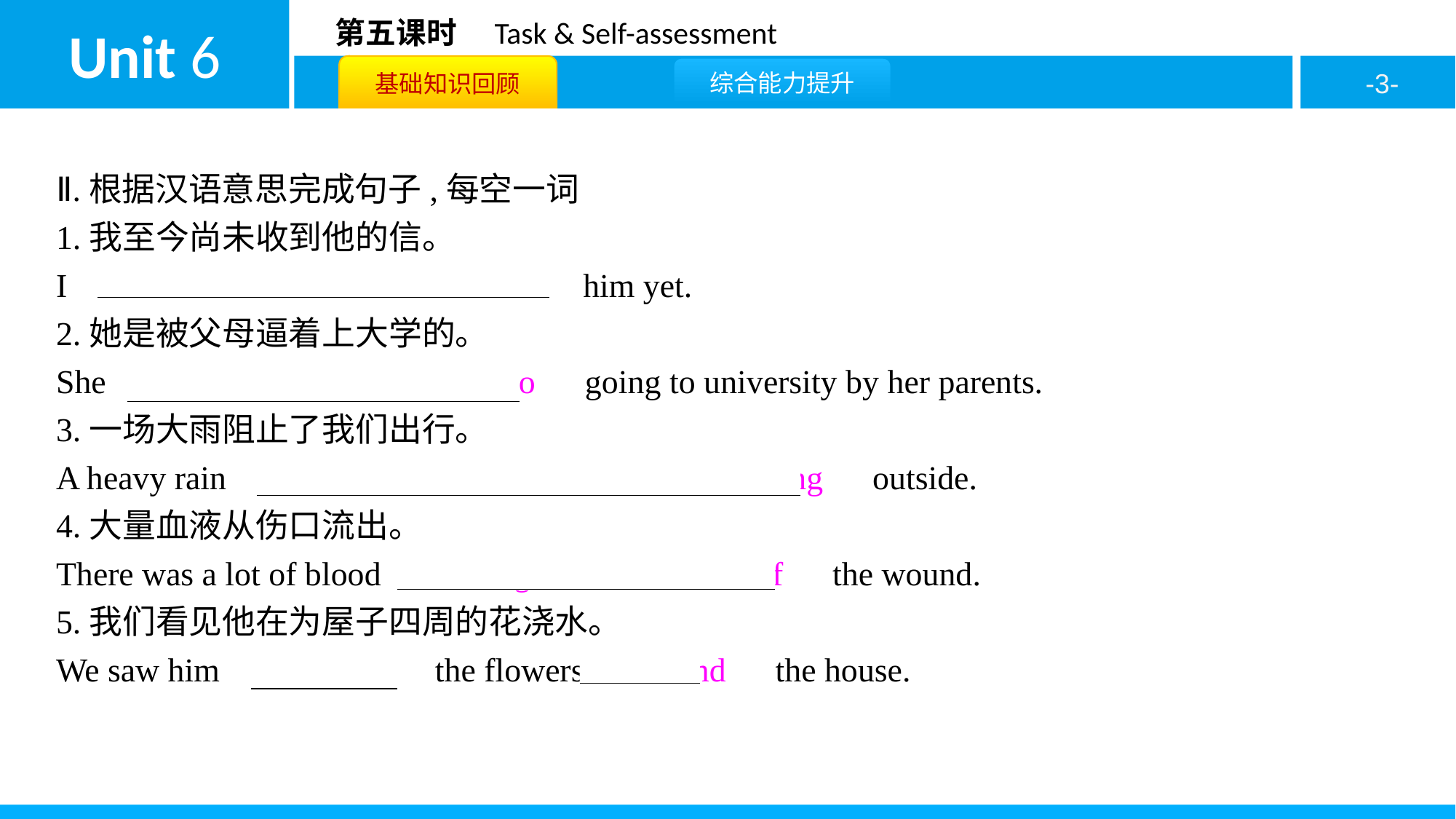

Ⅱ.根据汉语意思完成句子,每空一词
1.我至今尚未收到他的信。
I　haven’t　 　heard　 　from　him yet.
2.她是被父母逼着上大学的。
She　was　 　pushed　 　into　going to university by her parents.
3.一场大雨阻止了我们出行。
A heavy rain　stopped　 　us　 　from　 　going　outside.
4.大量血液从伤口流出。
There was a lot of blood　coming　 　out　 　of　the wound.
5.我们看见他在为屋子四周的花浇水。
We saw him　watering　the flowers　around　the house.